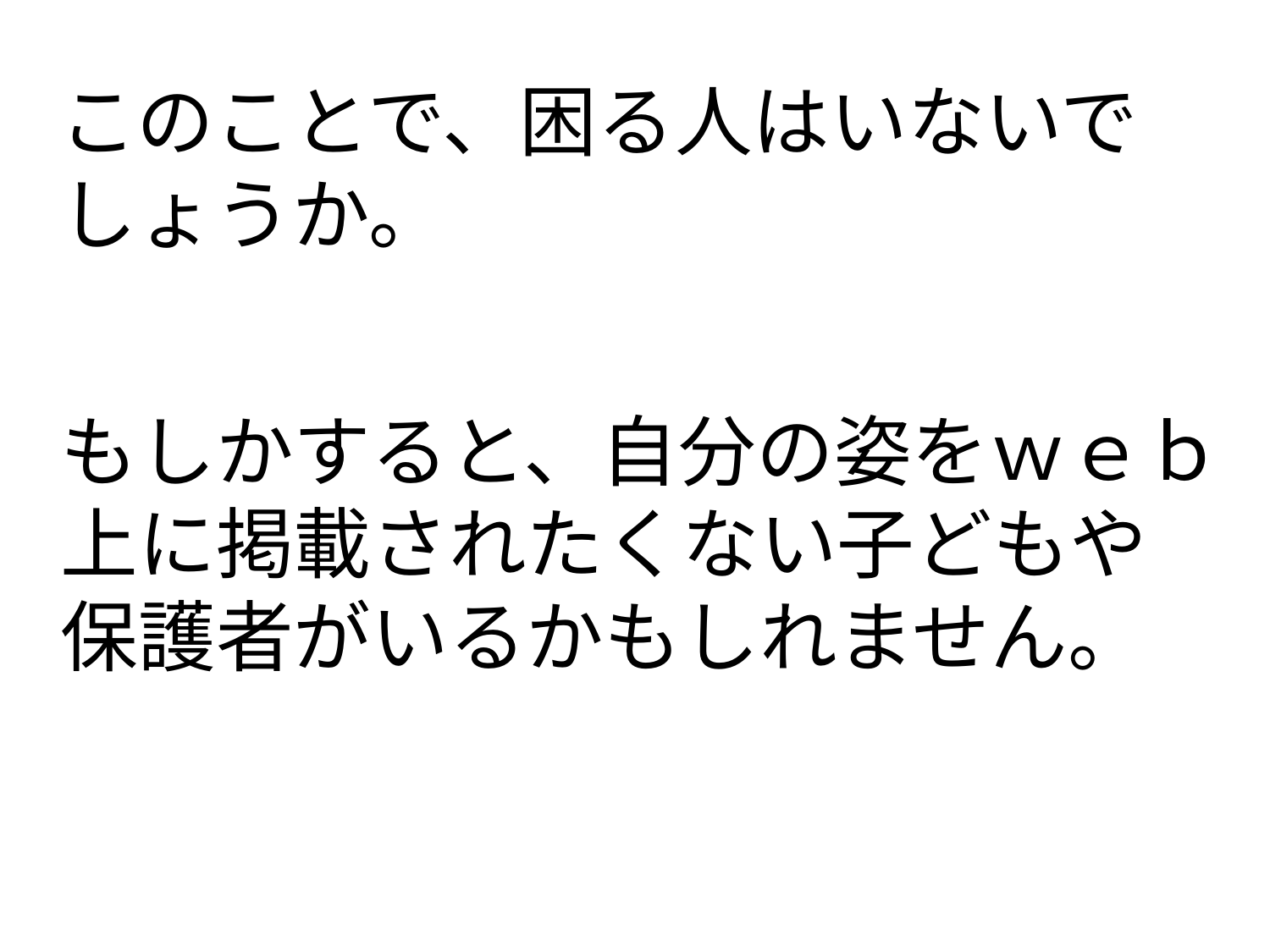

このことで、困る人はいないでしょうか。
もしかすると、自分の姿をｗｅｂ上に掲載されたくない子どもや保護者がいるかもしれません。